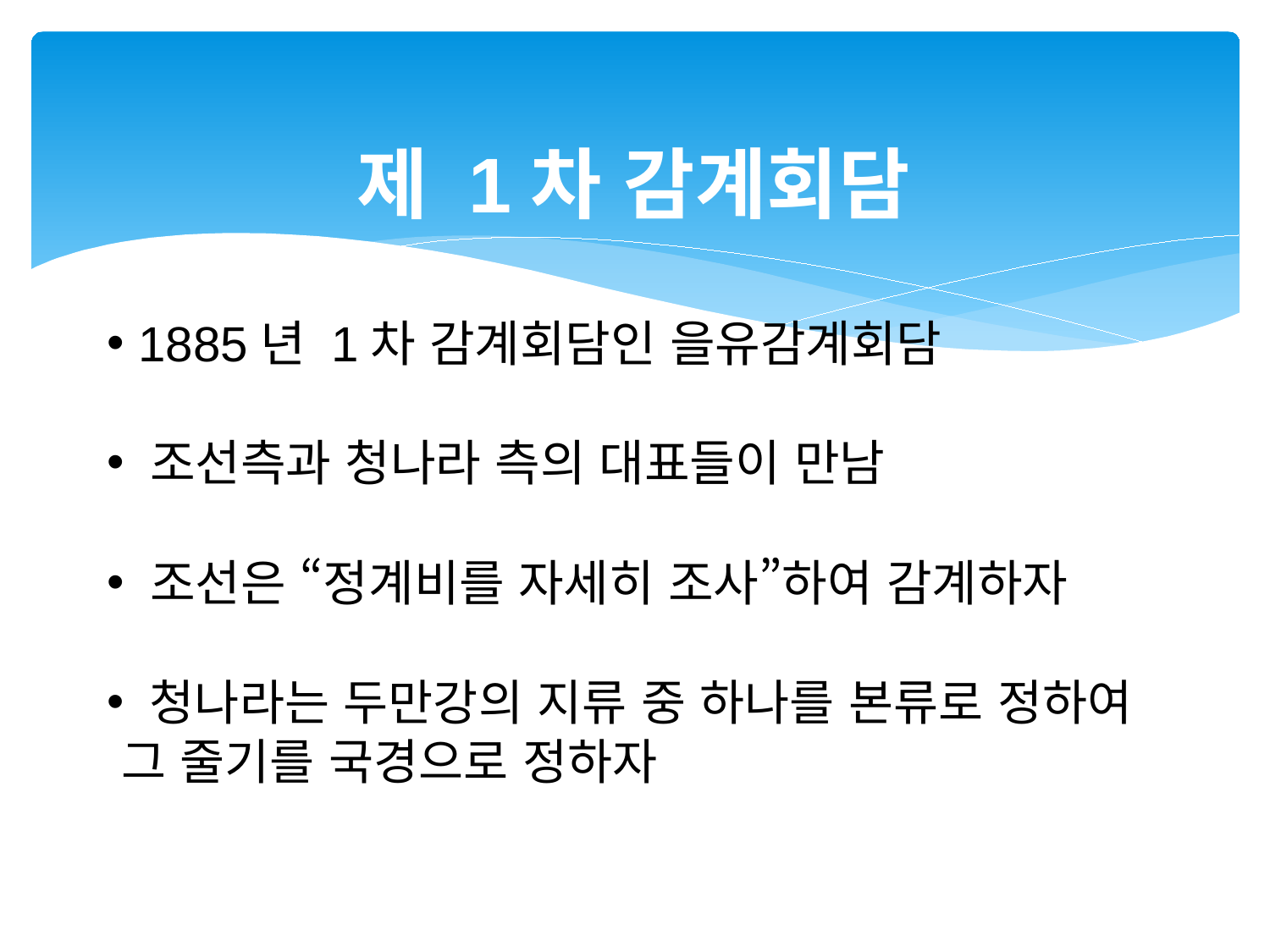

# 제 1차 감계회담
 1885년 1차 감계회담인 을유감계회담

 조선측과 청나라 측의 대표들이 만남

 조선은 “정계비를 자세히 조사”하여 감계하자

 청나라는 두만강의 지류 중 하나를 본류로 정하여        그 줄기를 국경으로 정하자